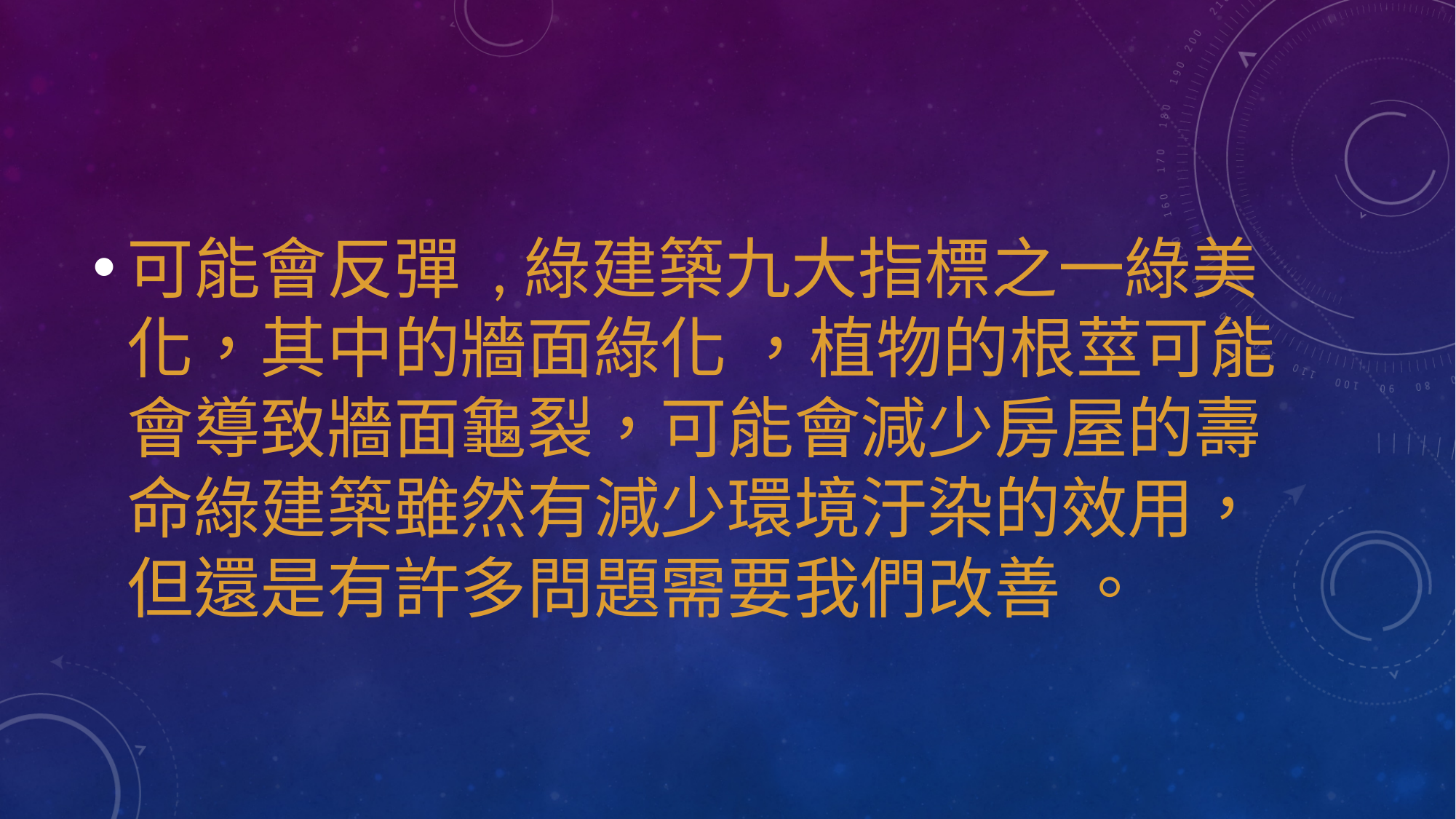

#
可能會反彈 ,綠建築九大指標之一綠美化，其中的牆面綠化 ，植物的根莖可能會導致牆面龜裂，可能會減少房屋的壽命綠建築雖然有減少環境汙染的效用，但還是有許多問題需要我們改善 。